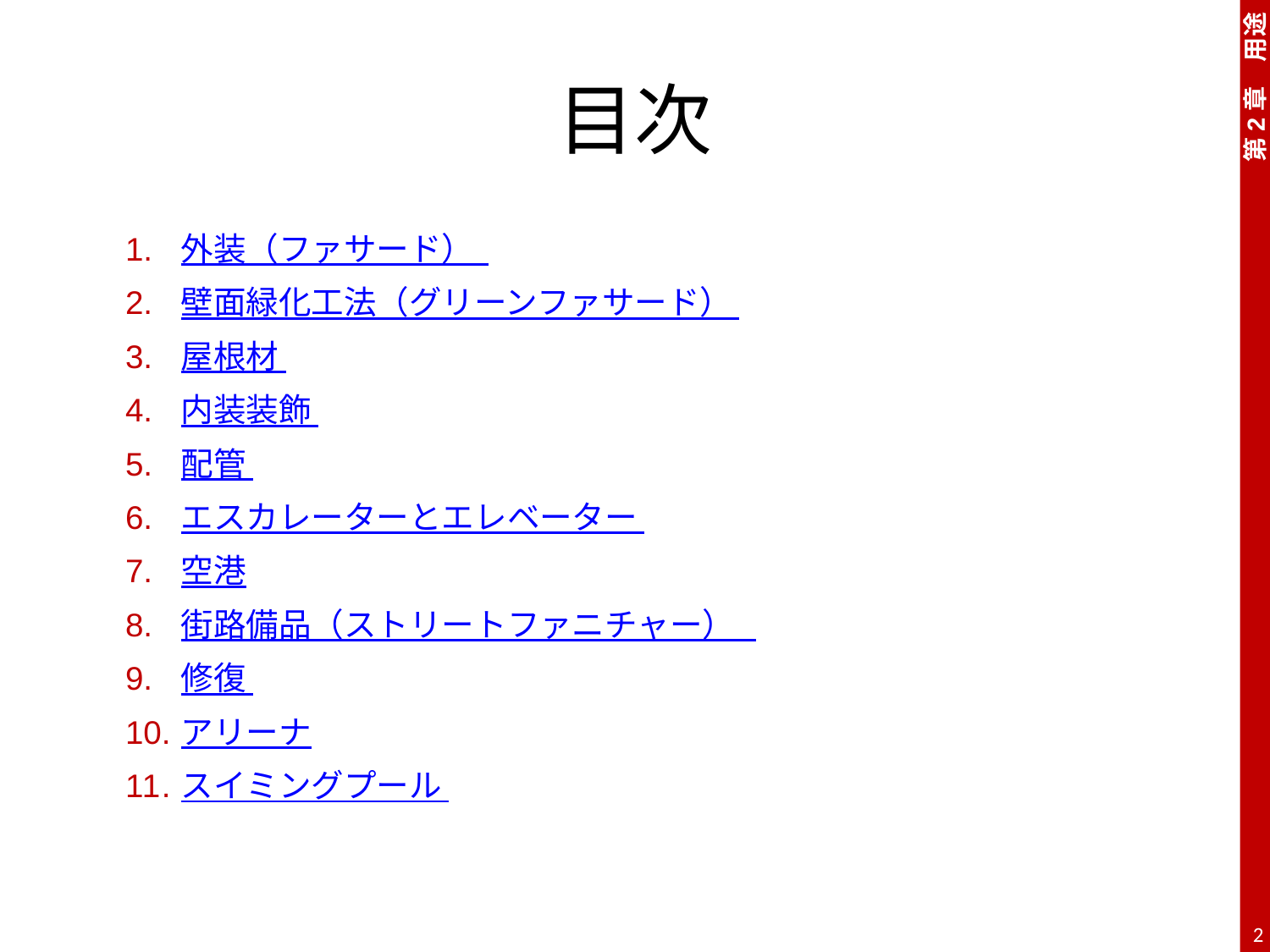

# 目次
外装（ファサード）
壁面緑化工法（グリーンファサード）
屋根材
内装装飾
配管
エスカレーターとエレベーター
空港
街路備品（ストリートファニチャー）
修復
アリーナ
スイミングプール
2
2